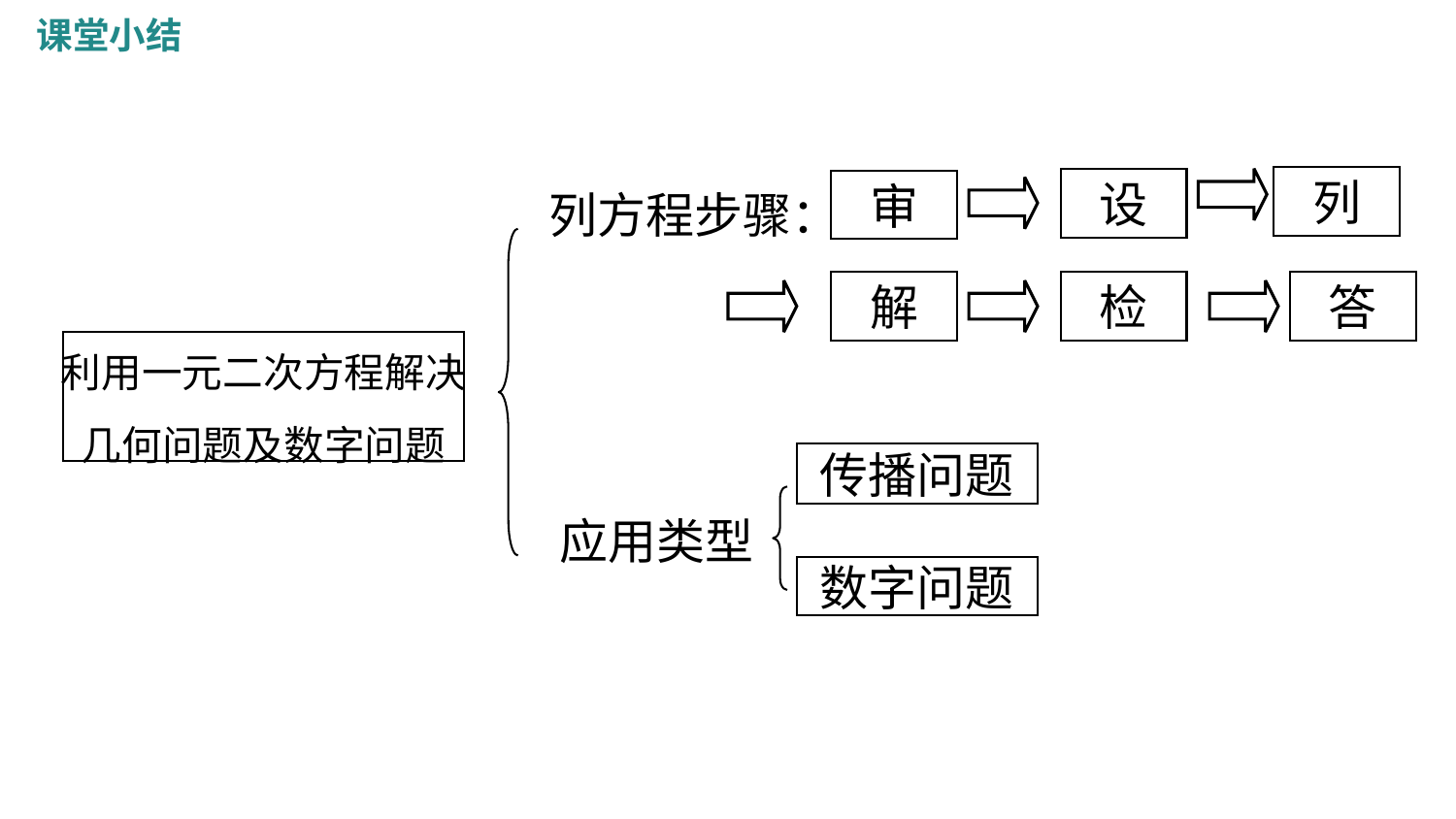

课堂小结
列

设
审
列方程步骤：

解
检
答

利用一元二次方程解决
几何问题及数字问题
传播问题

应用类型
数字问题